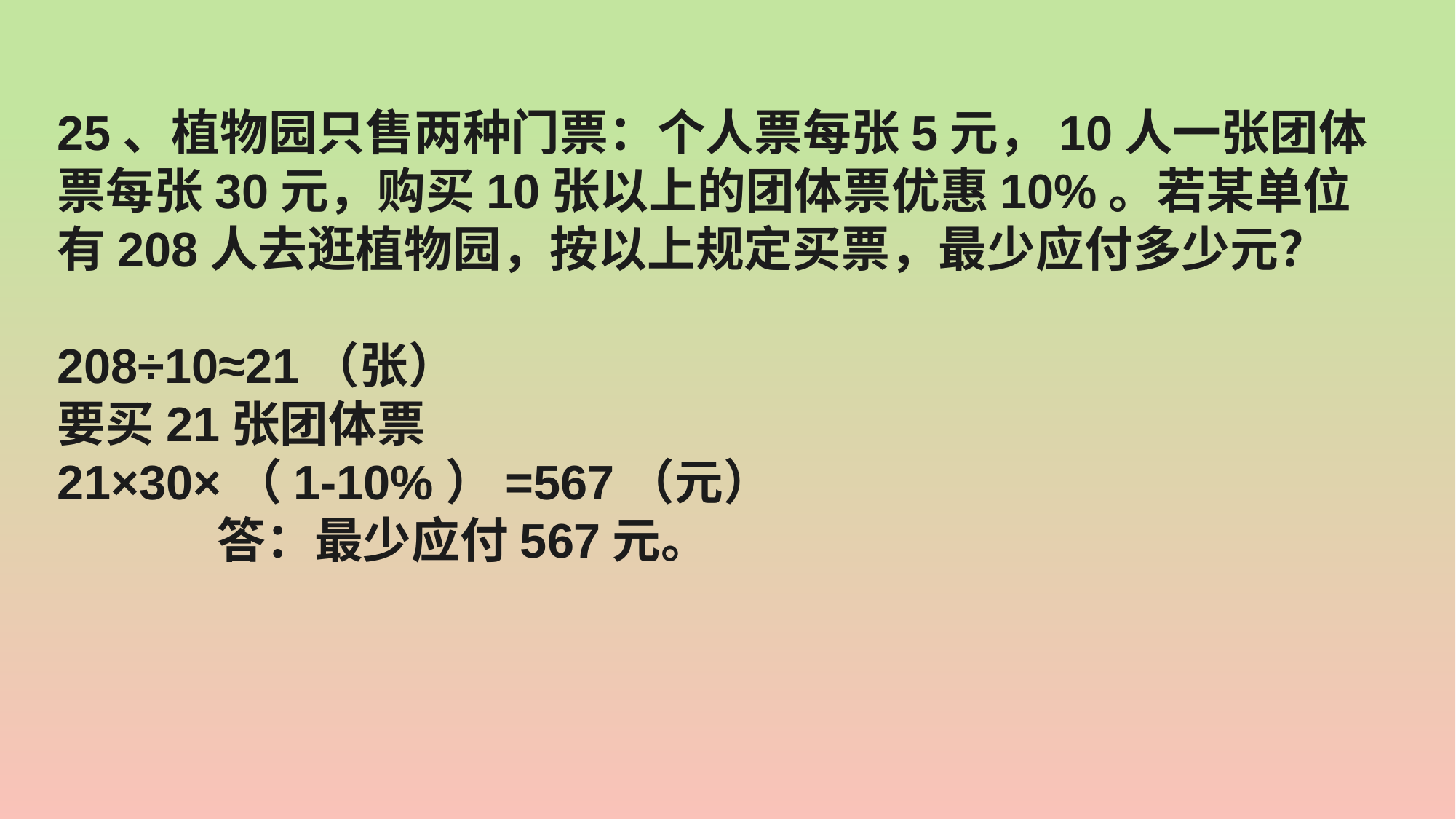

25、植物园只售两种门票：个人票每张5元，10人一张团体票每张30元，购买10张以上的团体票优惠10%。若某单位有208人去逛植物园，按以上规定买票，最少应付多少元？

208÷10≈21（张）
要买21张团体票
21×30×（1-10%）=567（元）
           答：最少应付567元。